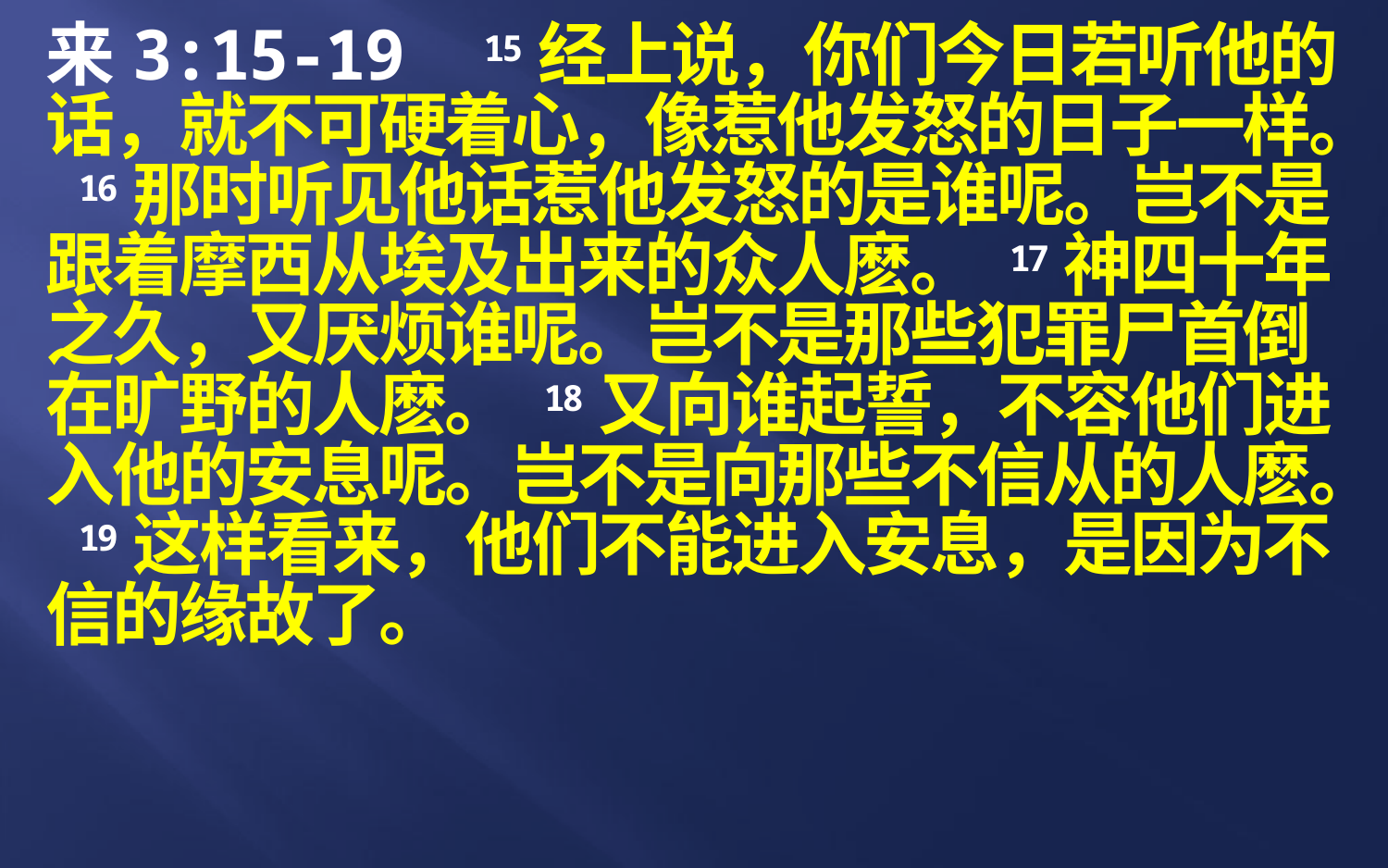

来3:15-19  15经上说，你们今日若听他的话，就不可硬着心，像惹他发怒的日子一样。 16那时听见他话惹他发怒的是谁呢。岂不是跟着摩西从埃及出来的众人麽。 17神四十年之久，又厌烦谁呢。岂不是那些犯罪尸首倒在旷野的人麽。 18又向谁起誓，不容他们进入他的安息呢。岂不是向那些不信从的人麽。 19这样看来，他们不能进入安息，是因为不信的缘故了。